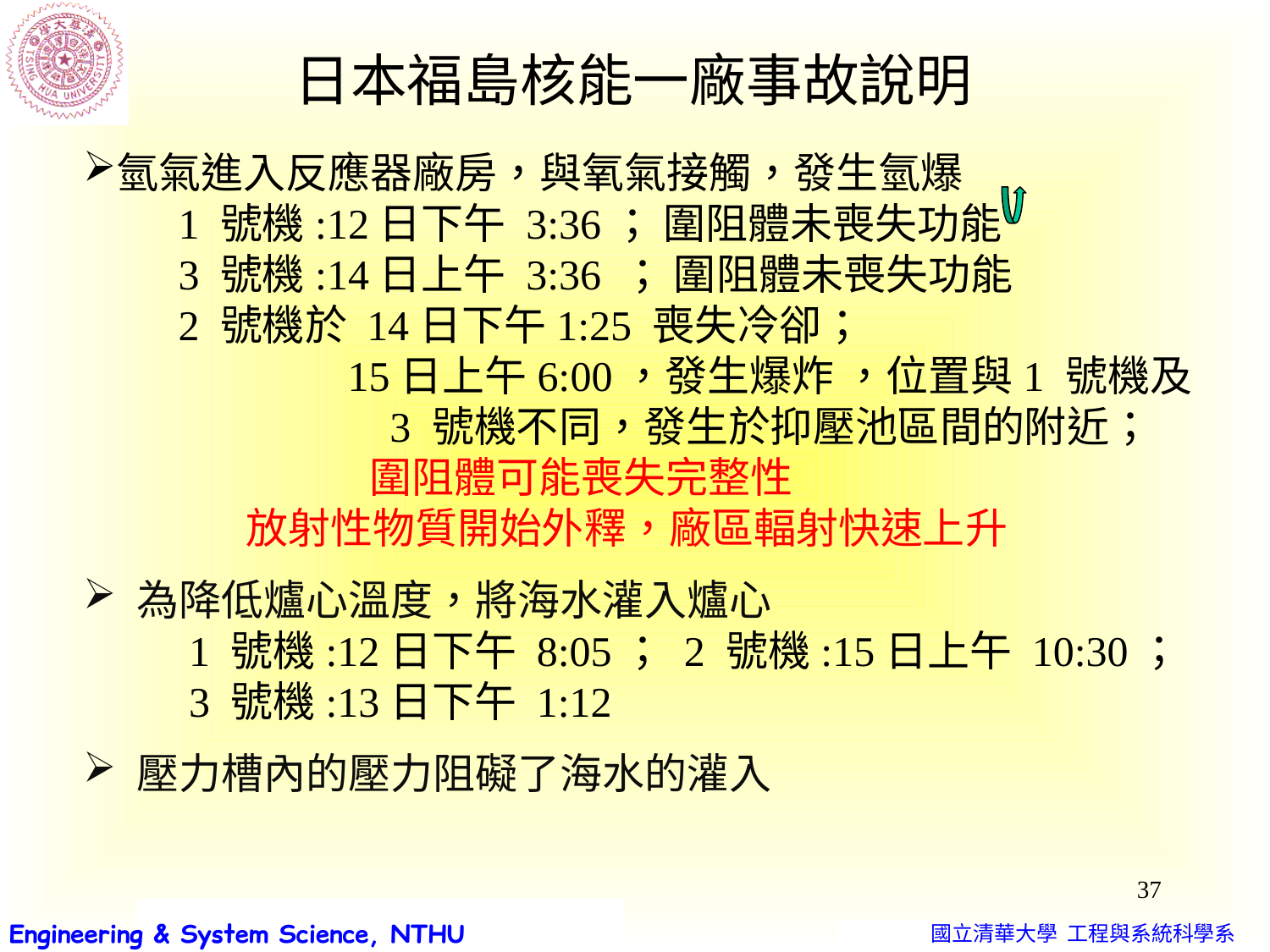

日本福島核能一廠事故說明

氫氣進入反應器廠房，與氧氣接觸，發生氫爆
         1 號機:12日下午 3:36； 圍阻體未喪失功能
         3 號機:14日上午 3:36 ； 圍阻體未喪失功能
         2 號機於 14日下午1:25 喪失冷卻；
                         15日上午6:00，發生爆炸 ，位置與1 號機及
                             3 號機不同，發生於抑壓池區間的附近；
                             圍阻體可能喪失完整性
                放射性物質開始外釋，廠區輻射快速上升
 為降低爐心溫度，將海水灌入爐心
          1 號機:12日下午 8:05； 2 號機:15日上午 10:30；
          3 號機:13日下午 1:12
 壓力槽內的壓力阻礙了海水的灌入

37